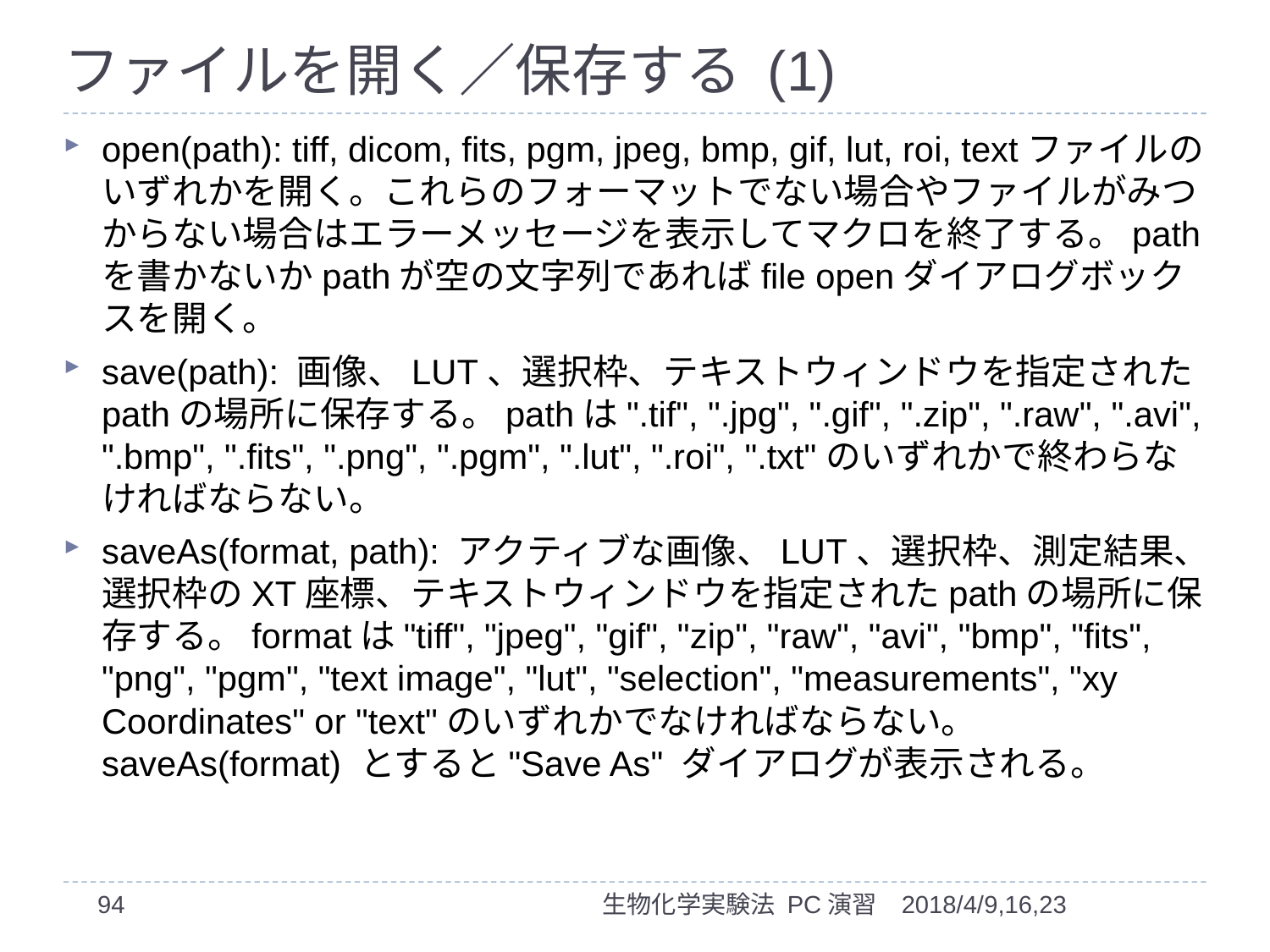

# ファイルを開く／保存する (1)
open(path): tiff, dicom, fits, pgm, jpeg, bmp, gif, lut, roi, textファイルのいずれかを開く。これらのフォーマットでない場合やファイルがみつからない場合はエラーメッセージを表示してマクロを終了する。pathを書かないかpathが空の文字列であればfile openダイアログボックスを開く。
save(path): 画像、LUT、選択枠、テキストウィンドウを指定されたpathの場所に保存する。pathは".tif", ".jpg", ".gif", ".zip", ".raw", ".avi", ".bmp", ".fits", ".png", ".pgm", ".lut", ".roi", ".txt"のいずれかで終わらなければならない。
saveAs(format, path): アクティブな画像、LUT、選択枠、測定結果、選択枠のXT座標、テキストウィンドウを指定されたpathの場所に保存する。formatは"tiff", "jpeg", "gif", "zip", "raw", "avi", "bmp", "fits", "png", "pgm", "text image", "lut", "selection", "measurements", "xy Coordinates" or "text"のいずれかでなければならない。 saveAs(format) とすると"Save As" ダイアログが表示される。

94
生物化学実験法 PC演習
2018/4/9,16,23